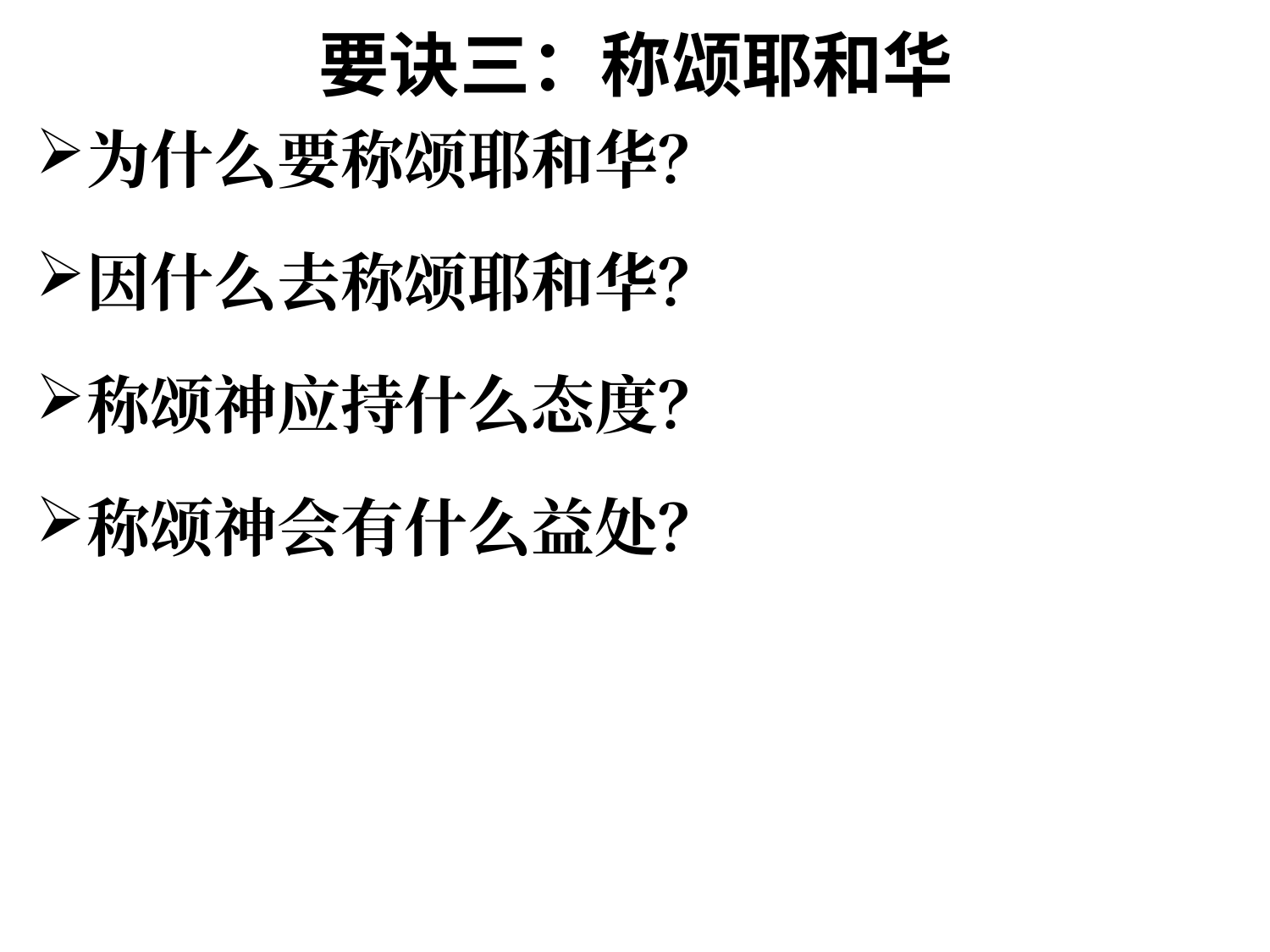

# 要诀三：称颂耶和华
为什么要称颂耶和华？

因什么去称颂耶和华？

称颂神应持什么态度？

称颂神会有什么益处？